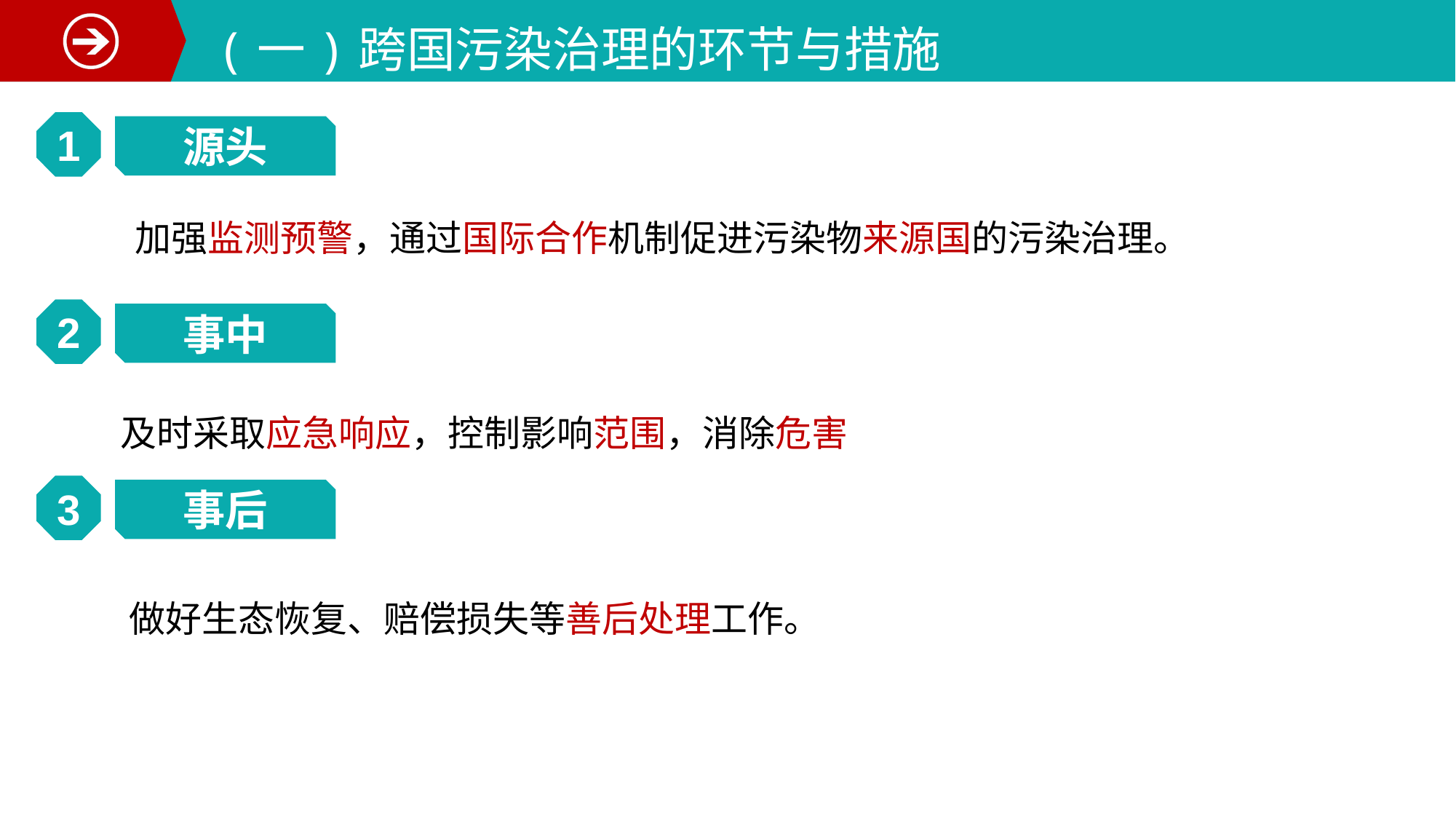

(一)跨国污染治理的环节与措施
1
源头
加强监测预警，通过国际合作机制促进污染物来源国的污染治理。
2
事中
及时采取应急响应，控制影响范围，消除危害
3
事后
做好生态恢复、赔偿损失等善后处理工作。